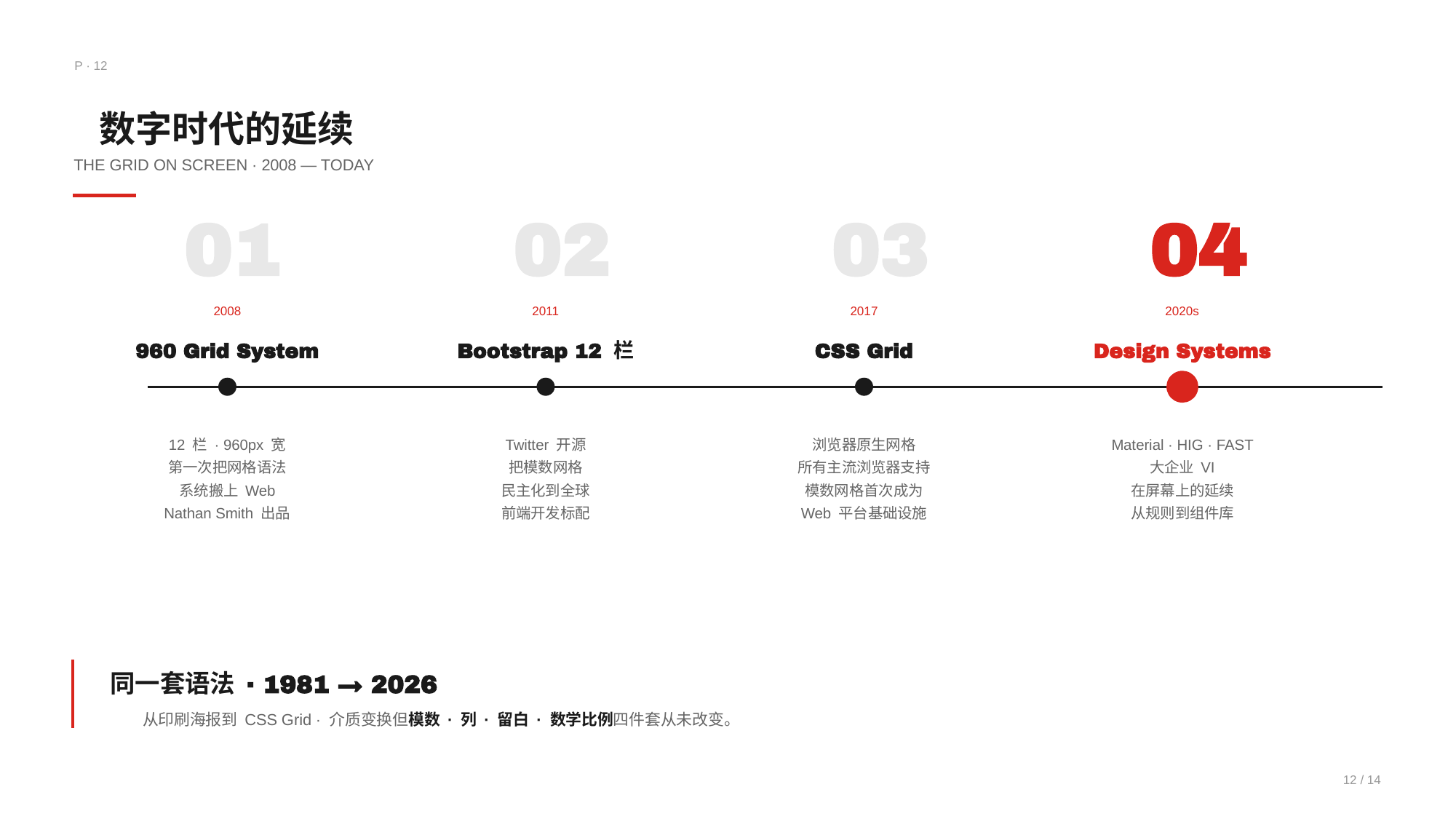

P · 12
数字时代的延续
THE GRID ON SCREEN · 2008 — TODAY

01
2008
960 Grid System

12 栏 · 960px 宽
第一次把网格语法
系统搬上 Web
Nathan Smith 出品
02
2011
Bootstrap 12 栏

Twitter 开源
把模数网格
民主化到全球
前端开发标配
03
2017
CSS Grid

浏览器原生网格
所有主流浏览器支持
模数网格首次成为
Web 平台基础设施
04
2020s
Design Systems

Material · HIG · FAST
大企业 VI
在屏幕上的延续
从规则到组件库

同一套语法 · 1981 → 2026
从印刷海报到 CSS Grid · 介质变换但模数 · 列 · 留白 · 数学比例四件套从未改变。
12 / 14